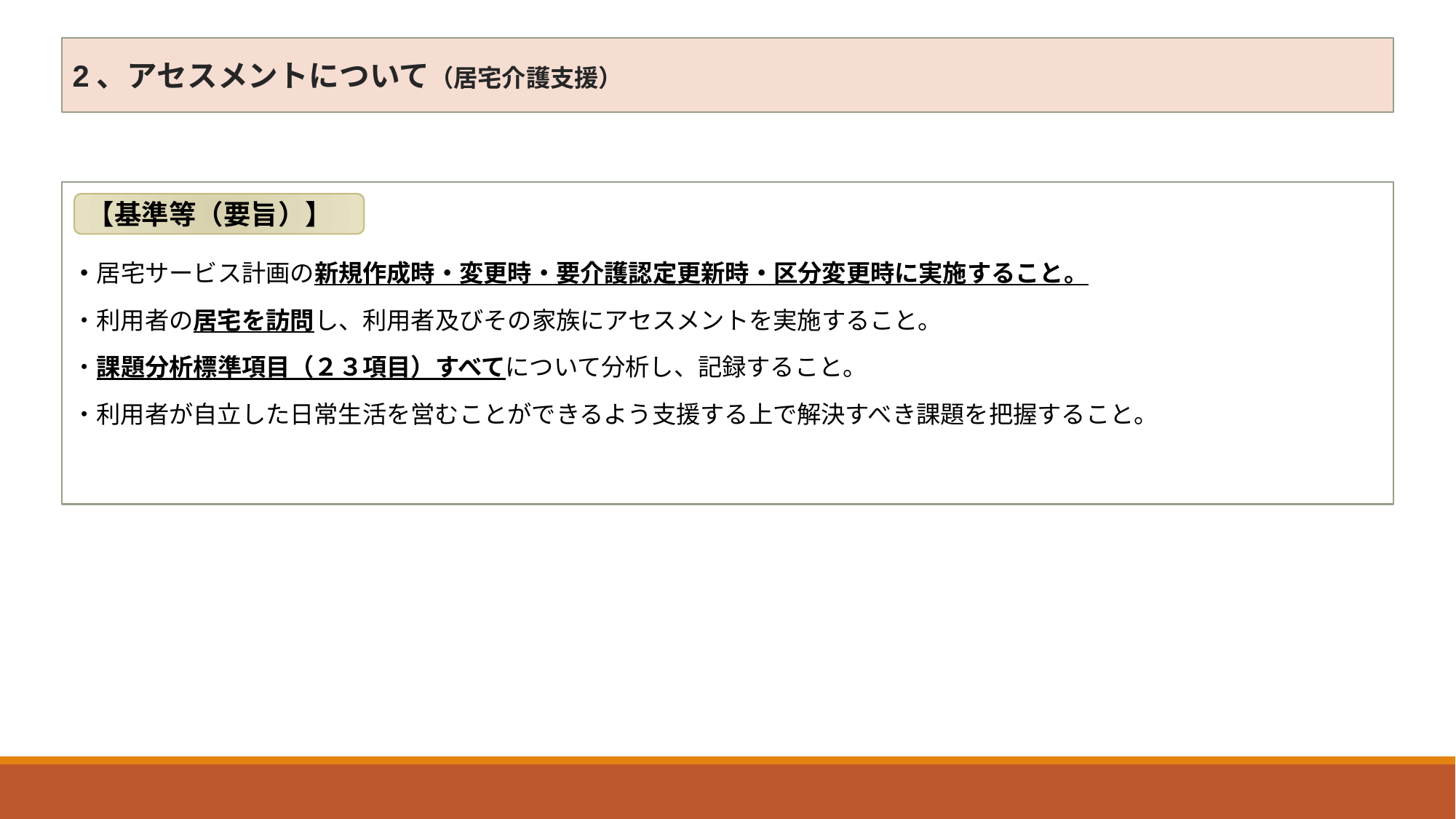

2、アセスメントについて（居宅介護支援）
・居宅サービス計画の新規作成時・変更時・要介護認定更新時・区分変更時に実施すること。
・利用者の居宅を訪問し、利用者及びその家族にアセスメントを実施すること。
・課題分析標準項目（２３項目）すべてについて分析し、記録すること。
・利用者が自立した日常生活を営むことができるよう支援する上で解決すべき課題を把握すること。
【基準等（要旨）】